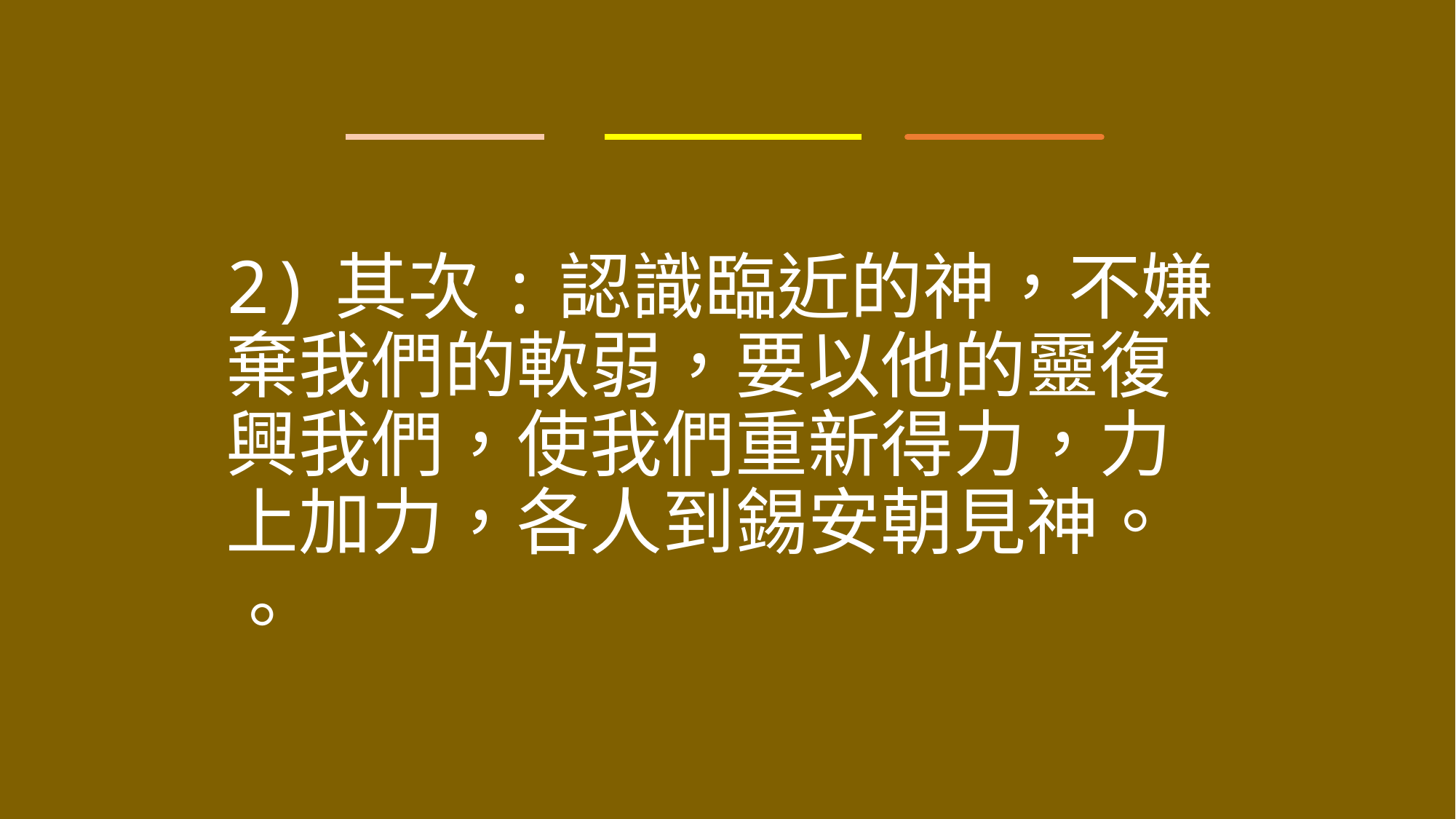

2)	其次:認識臨近的神，不嫌棄我們的軟弱，要以他的靈復興我們，使我們重新得力，力上加力，各人到錫安朝見神。
。